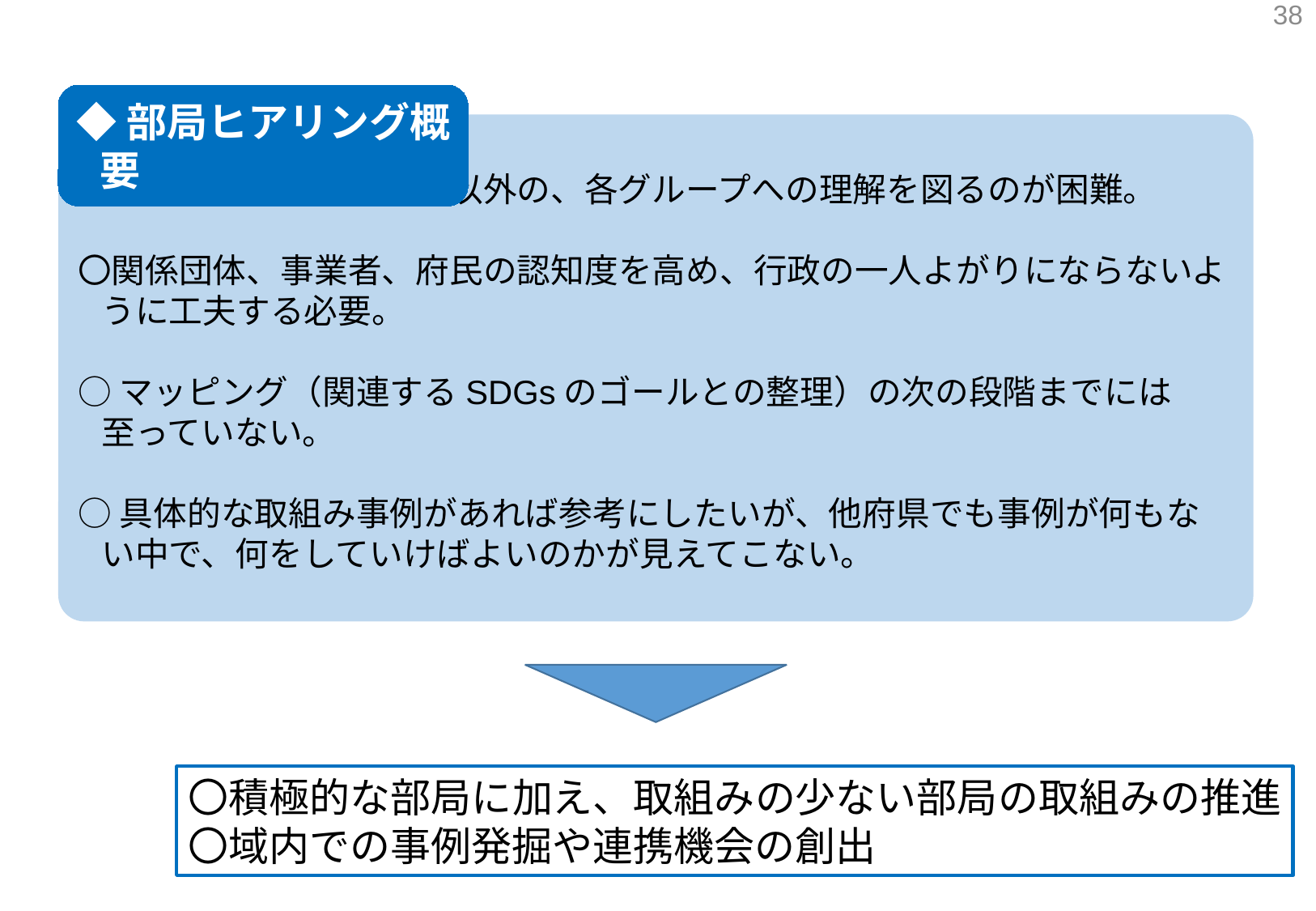

38
◆部局ヒアリング概要
〇勉強会に出席した担当以外の、各グループへの理解を図るのが困難。

〇関係団体、事業者、府民の認知度を高め、行政の一人よがりにならないように工夫する必要。

○マッピング（関連するSDGsのゴールとの整理）の次の段階までには至っていない。

○具体的な取組み事例があれば参考にしたいが、他府県でも事例が何もない中で、何をしていけばよいのかが見えてこない。

〇積極的な部局に加え、取組みの少ない部局の取組みの推進
〇域内での事例発掘や連携機会の創出